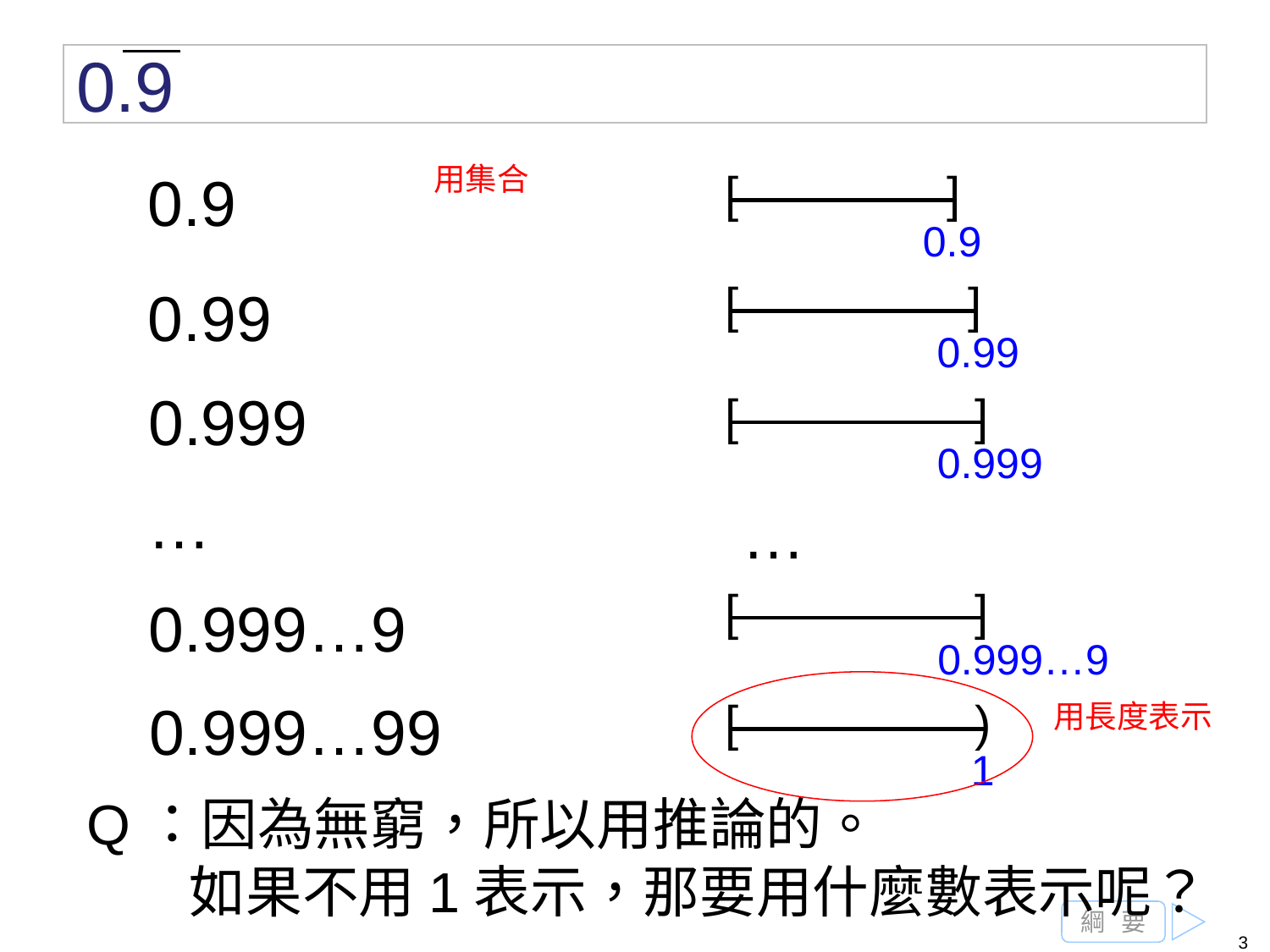

# 0.9
用集合
0.9
[
]
0.9
[
]
0.99
0.99
0.999
[
]
0.999
…
…
[
]
0.999…9
0.999…9

0.999…99
[
)
1
用長度表示
Q：因為無窮，所以用推論的。
       如果不用1表示，那要用什麼數表示呢？
30